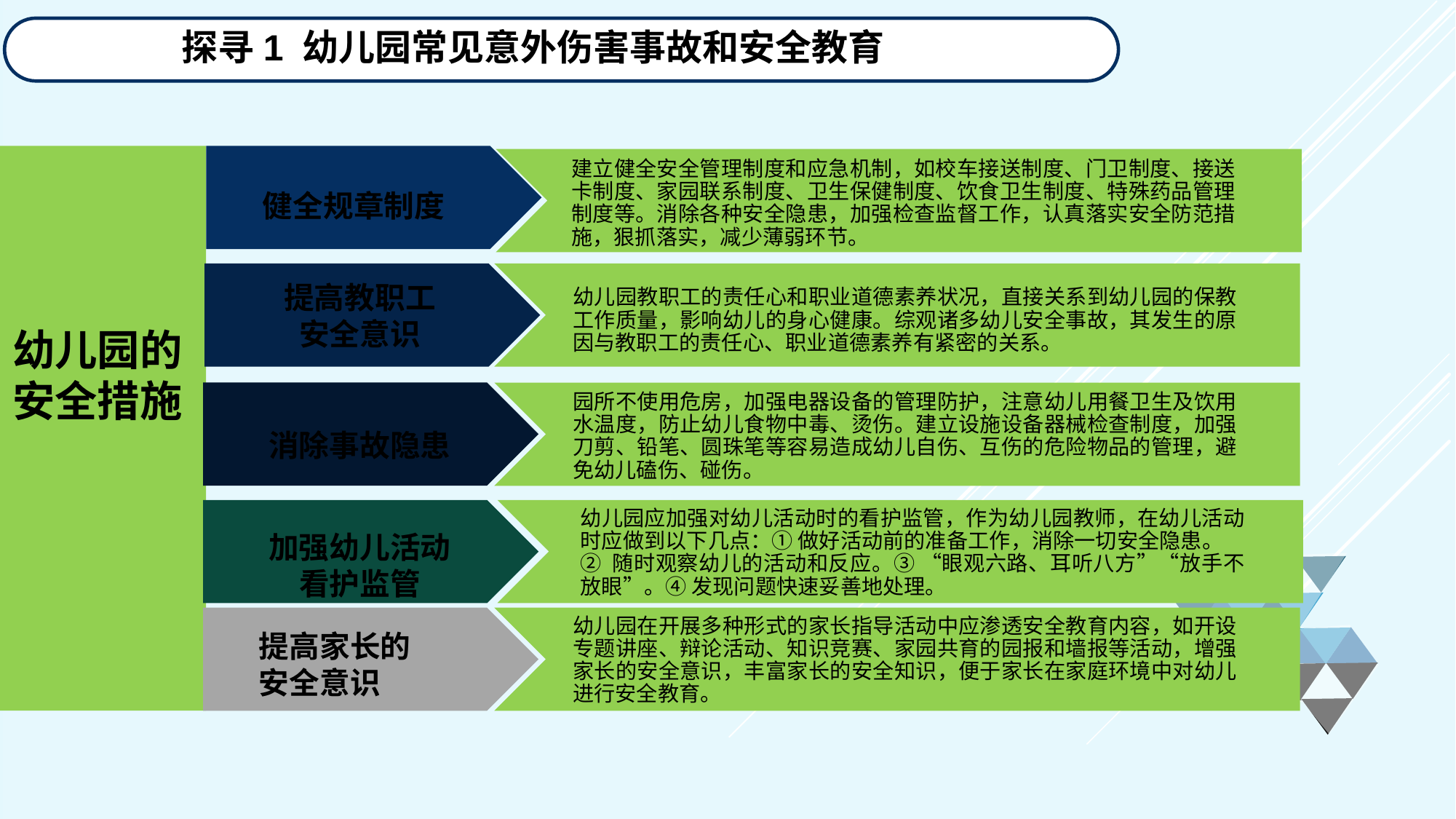

探寻1 幼儿园常见意外伤害事故和安全教育

建立健全安全管理制度和应急机制，如校车接送制度、门卫制度、接送卡制度、家园联系制度、卫生保健制度、饮食卫生制度、特殊药品管理制度等。消除各种安全隐患，加强检查监督工作，认真落实安全防范措施，狠抓落实，减少薄弱环节。
健全规章制度

幼儿园教职工的责任心和职业道德素养状况，直接关系到幼儿园的保教工作质量，影响幼儿的身心健康。综观诸多幼儿安全事故，其发生的原因与教职工的责任心、职业道德素养有紧密的关系。
提高教职工
安全意识
幼儿园的
安全措施

园所不使用危房，加强电器设备的管理防护，注意幼儿用餐卫生及饮用水温度，防止幼儿食物中毒、烫伤。建立设施设备器械检查制度，加强刀剪、铅笔、圆珠笔等容易造成幼儿自伤、互伤的危险物品的管理，避免幼儿磕伤、碰伤。
消除事故隐患

幼儿园应加强对幼儿活动时的看护监管，作为幼儿园教师，在幼儿活动时应做到以下几点：① 做好活动前的准备工作，消除一切安全隐患。
② 随时观察幼儿的活动和反应。③ “眼观六路、耳听八方”“放手不放眼”。④ 发现问题快速妥善地处理。
加强幼儿活动看护监管

幼儿园在开展多种形式的家长指导活动中应渗透安全教育内容，如开设专题讲座、辩论活动、知识竞赛、家园共育的园报和墙报等活动，增强家长的安全意识，丰富家长的安全知识，便于家长在家庭环境中对幼儿进行安全教育。
提高家长的
安全意识
延迟符